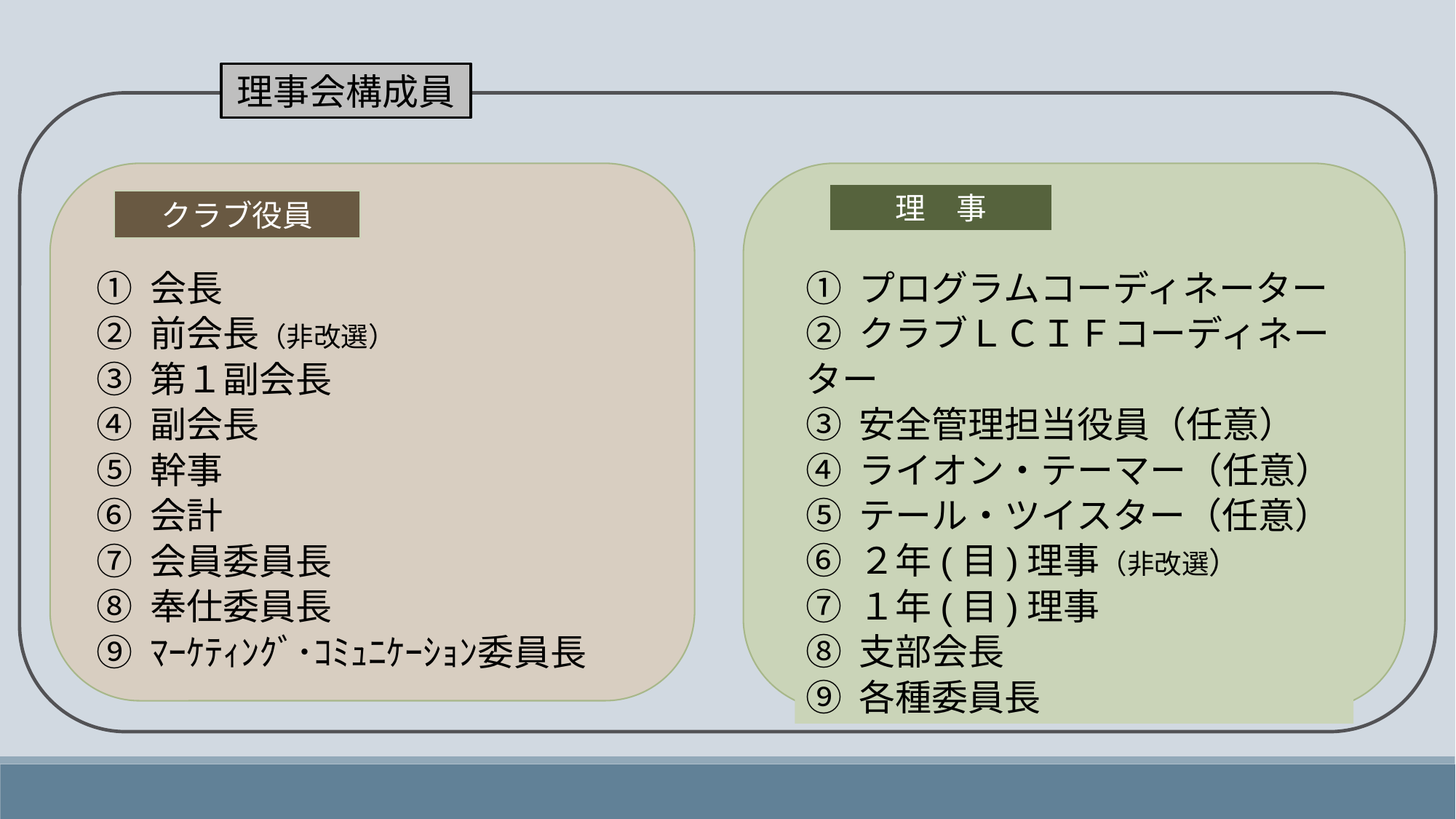

理事会構成員

クラブ役員

理　事
① プログラムコーディネーター
② クラブＬＣＩＦコーディネーター
③ 安全管理担当役員（任意）
④ ライオン・テーマー（任意）
⑤ テール・ツイスター（任意）
⑥ ２年(目)理事（非改選）
⑦ １年(目)理事
⑧ 支部会長
⑨ 各種委員長
① 会長
② 前会長（非改選）
③ 第１副会長
④ 副会長
⑤ 幹事
⑥ 会計
⑦ 会員委員長
⑧ 奉仕委員長
⑨ ﾏｰｹﾃｨﾝｸﾞ･ｺﾐｭﾆｹｰｼｮﾝ委員長